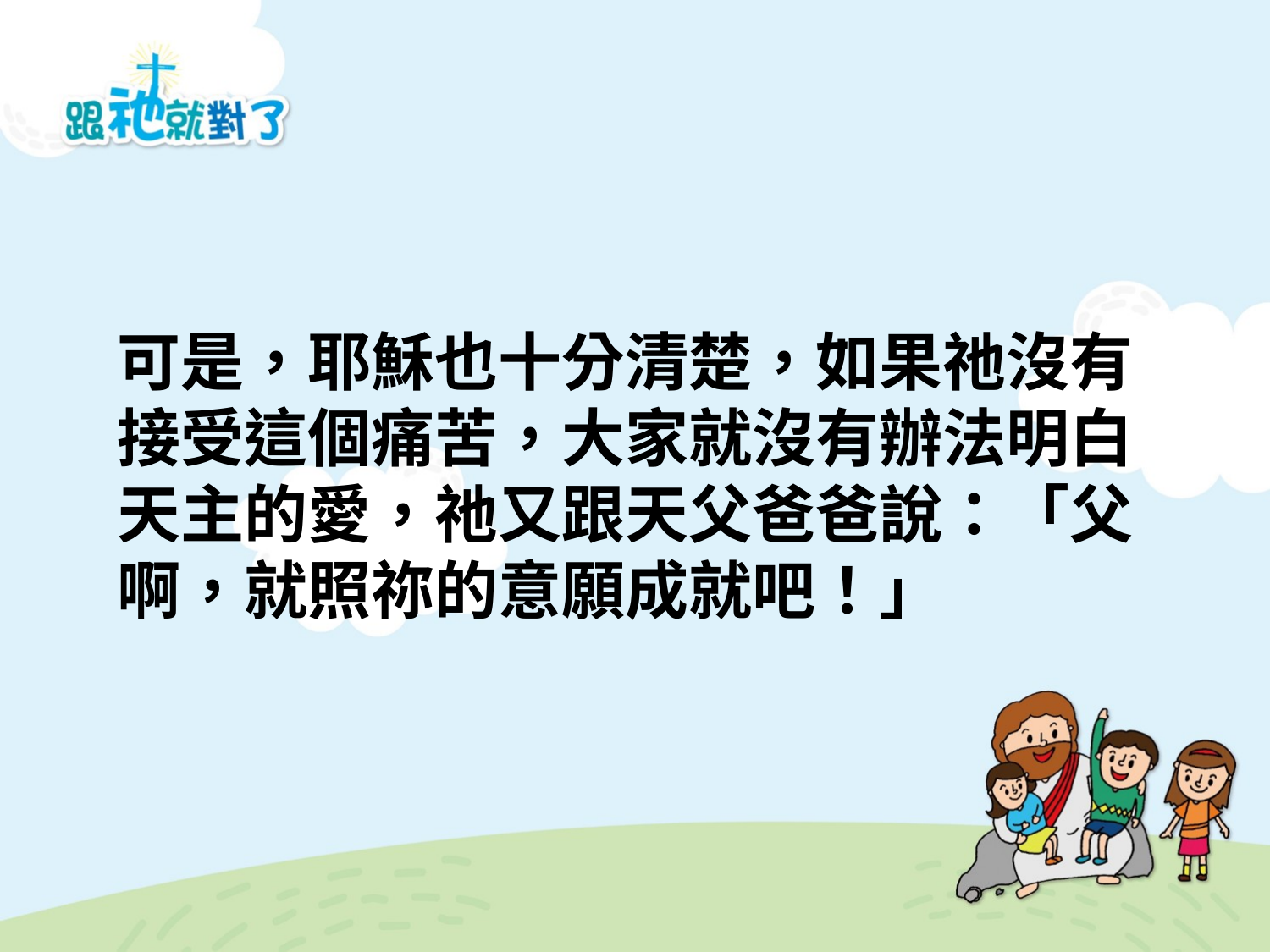

可是，耶穌也十分清楚，如果祂沒有接受這個痛苦，大家就沒有辦法明白天主的愛，祂又跟天父爸爸說：「父啊，就照祢的意願成就吧！」